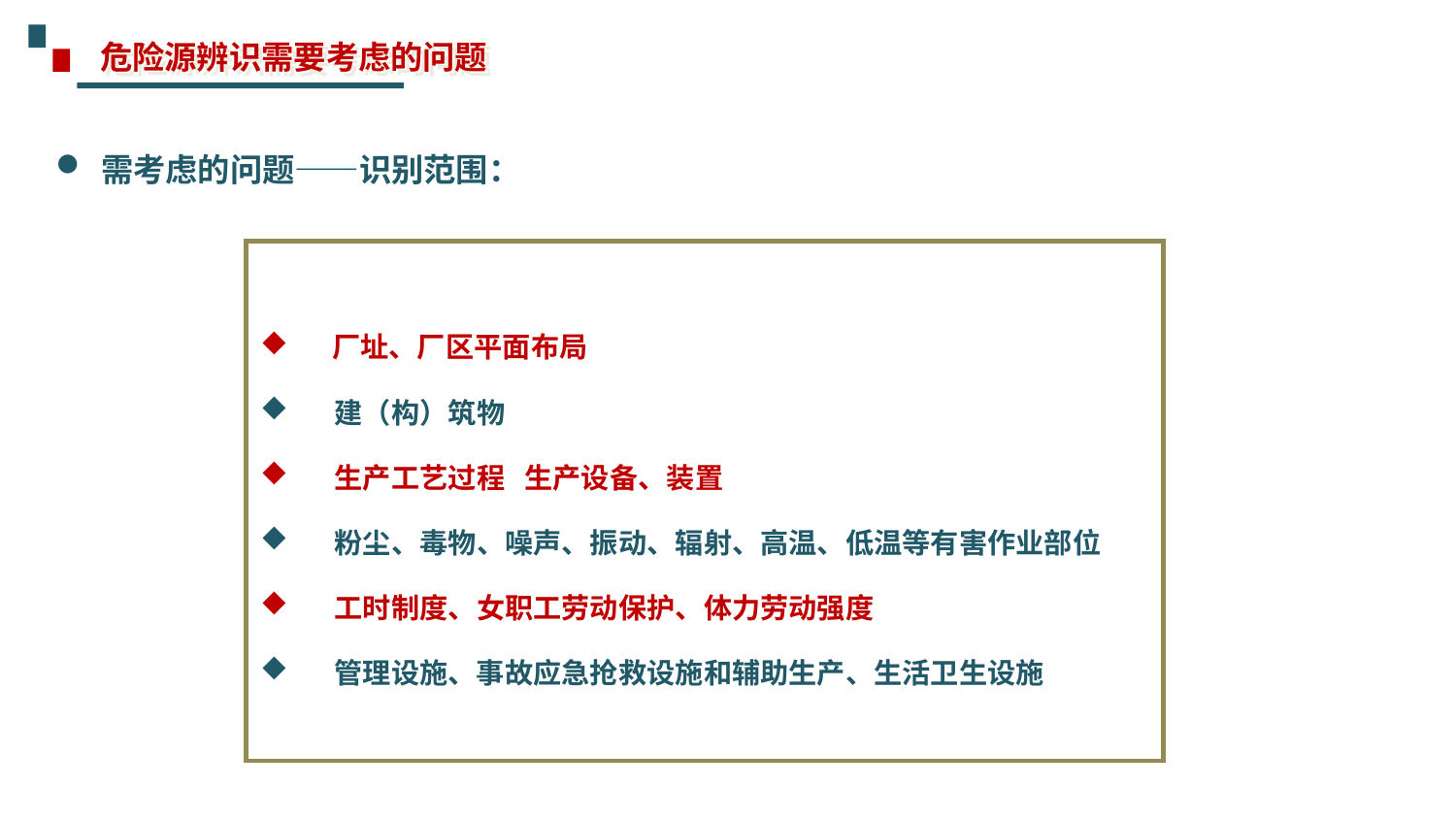

危险源辨识需要考虑的问题

需考虑的问题——识别范围：

   厂址、厂区平面布局
  建（构）筑物
  生产工艺过程   生产设备、装置
  粉尘、毒物、噪声、振动、辐射、高温、低温等有害作业部位
  工时制度、女职工劳动保护、体力劳动强度
  管理设施、事故应急抢救设施和辅助生产、生活卫生设施

24